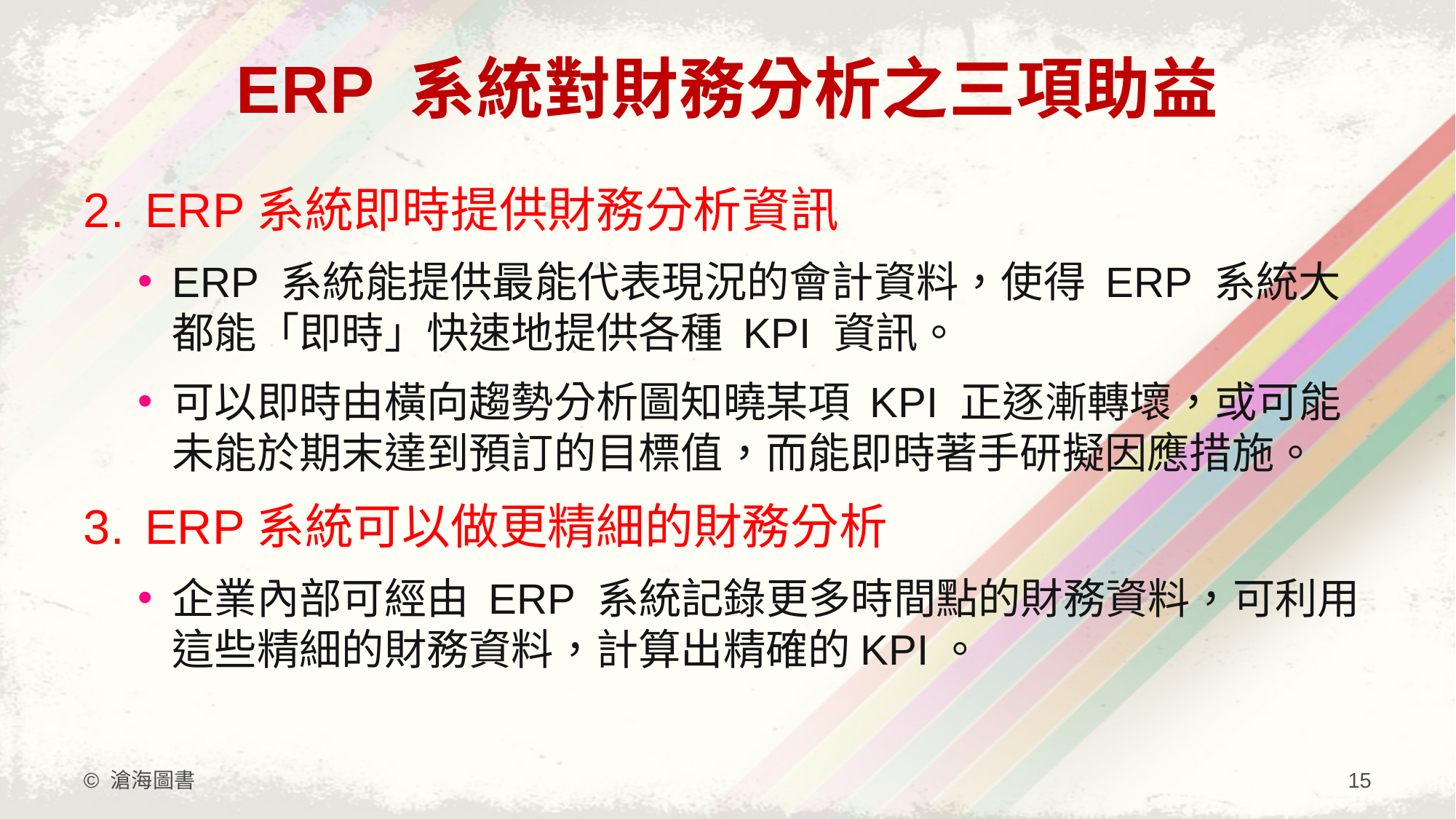

# ERP 系統對財務分析之三項助益
ERP系統即時提供財務分析資訊
ERP 系統能提供最能代表現況的會計資料，使得 ERP 系統大都能「即時」快速地提供各種 KPI 資訊。
可以即時由橫向趨勢分析圖知曉某項 KPI 正逐漸轉壞，或可能未能於期末達到預訂的目標值，而能即時著手研擬因應措施。
ERP系統可以做更精細的財務分析
企業內部可經由 ERP 系統記錄更多時間點的財務資料，可利用這些精細的財務資料，計算出精確的KPI。
© 滄海圖書
15